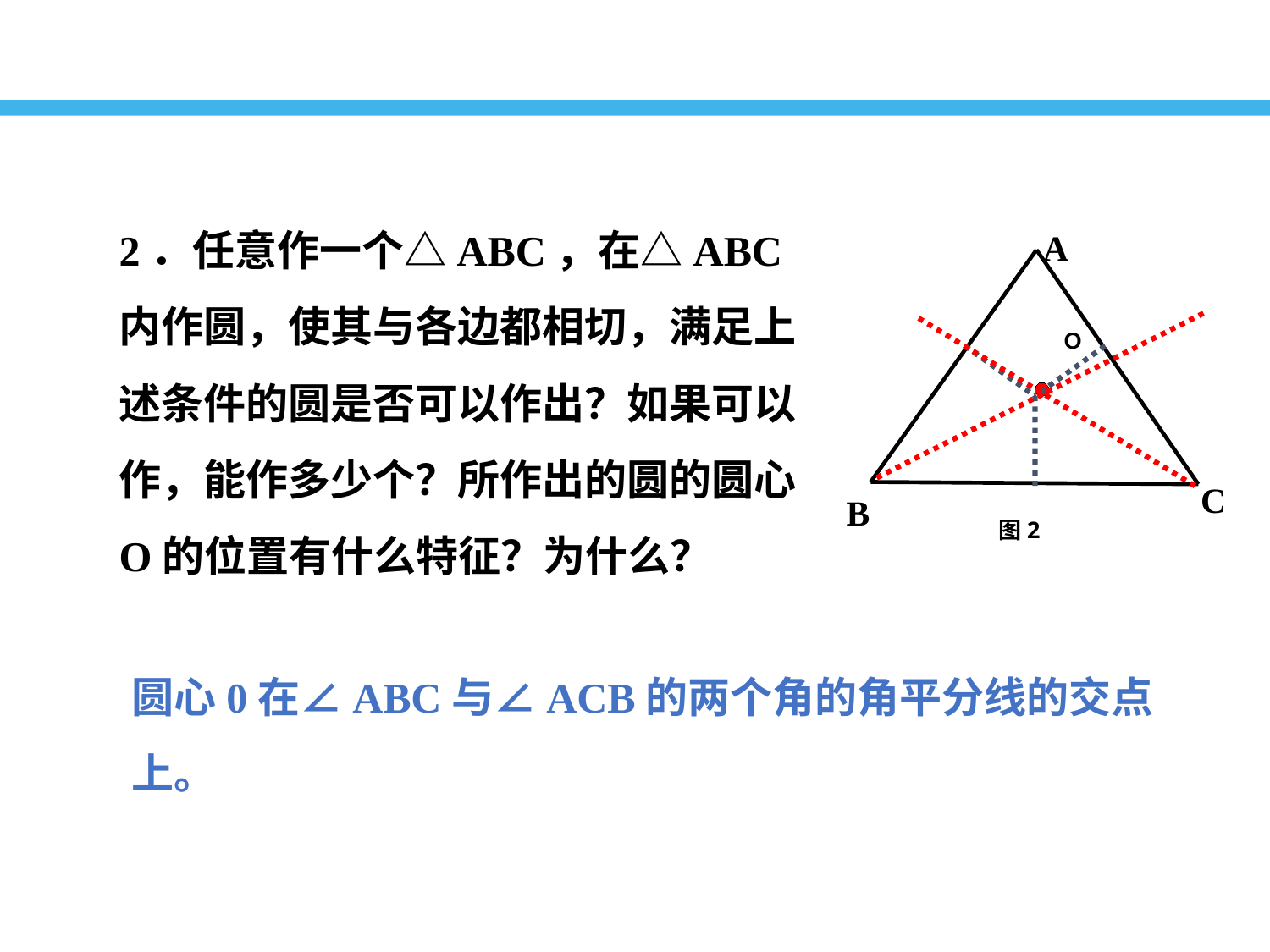

2．任意作一个△ABC，在△ABC内作圆，使其与各边都相切，满足上述条件的圆是否可以作出？如果可以作，能作多少个？所作出的圆的圆心O的位置有什么特征？为什么？
A

O

C

B
图2
圆心0在∠ABC与∠ACB的两个角的角平分线的交点上。